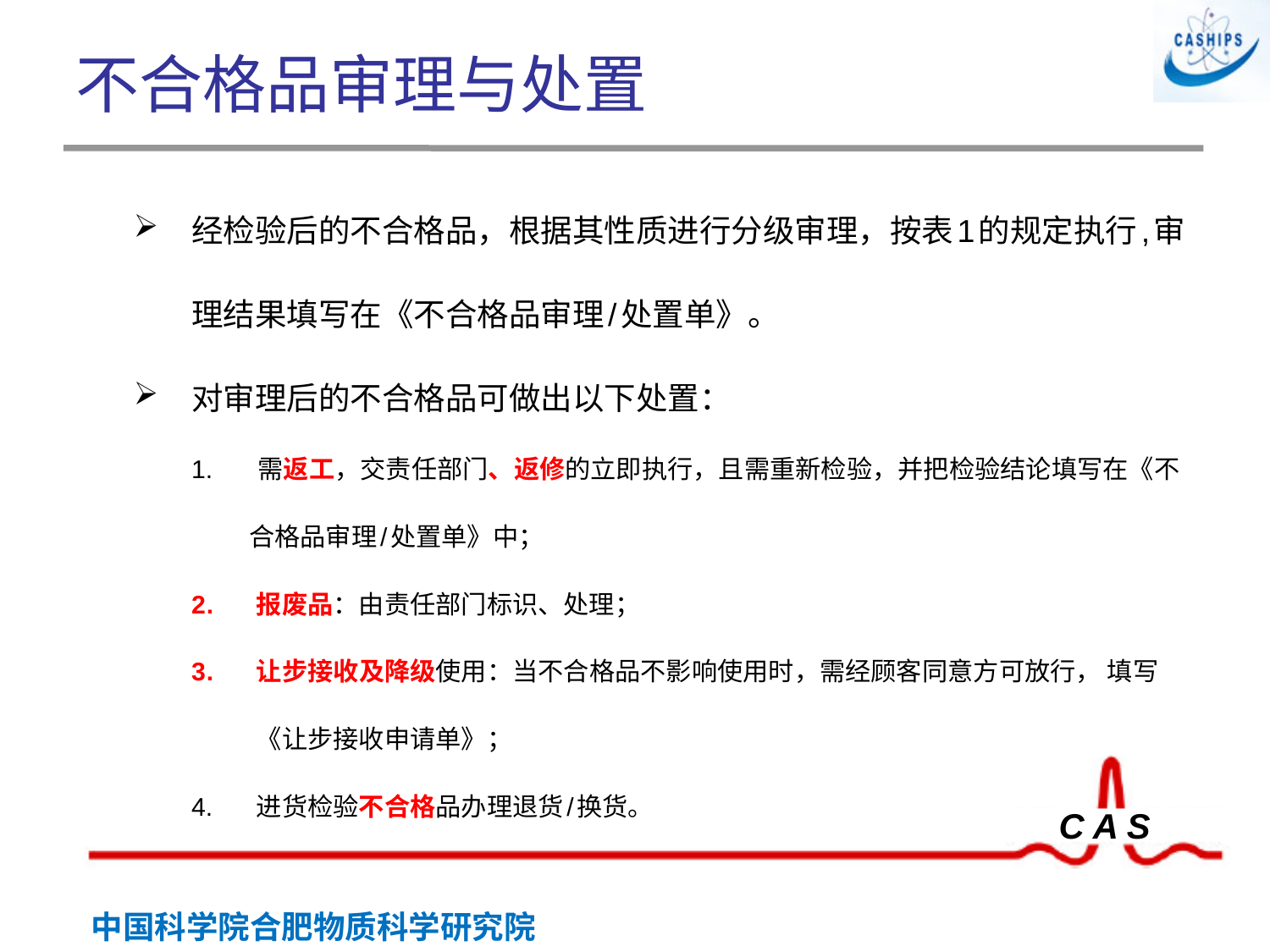

# 不合格品审理与处置
经检验后的不合格品，根据其性质进行分级审理，按表1的规定执行,审理结果填写在《不合格品审理/处置单》。
对审理后的不合格品可做出以下处置：
 需返工，交责任部门、返修的立即执行，且需重新检验，并把检验结论填写在《不合格品审理/处置单》中；
报废品：由责任部门标识、处理；
让步接收及降级使用：当不合格品不影响使用时，需经顾客同意方可放行， 填写《让步接收申请单》；
进货检验不合格品办理退货/换货。